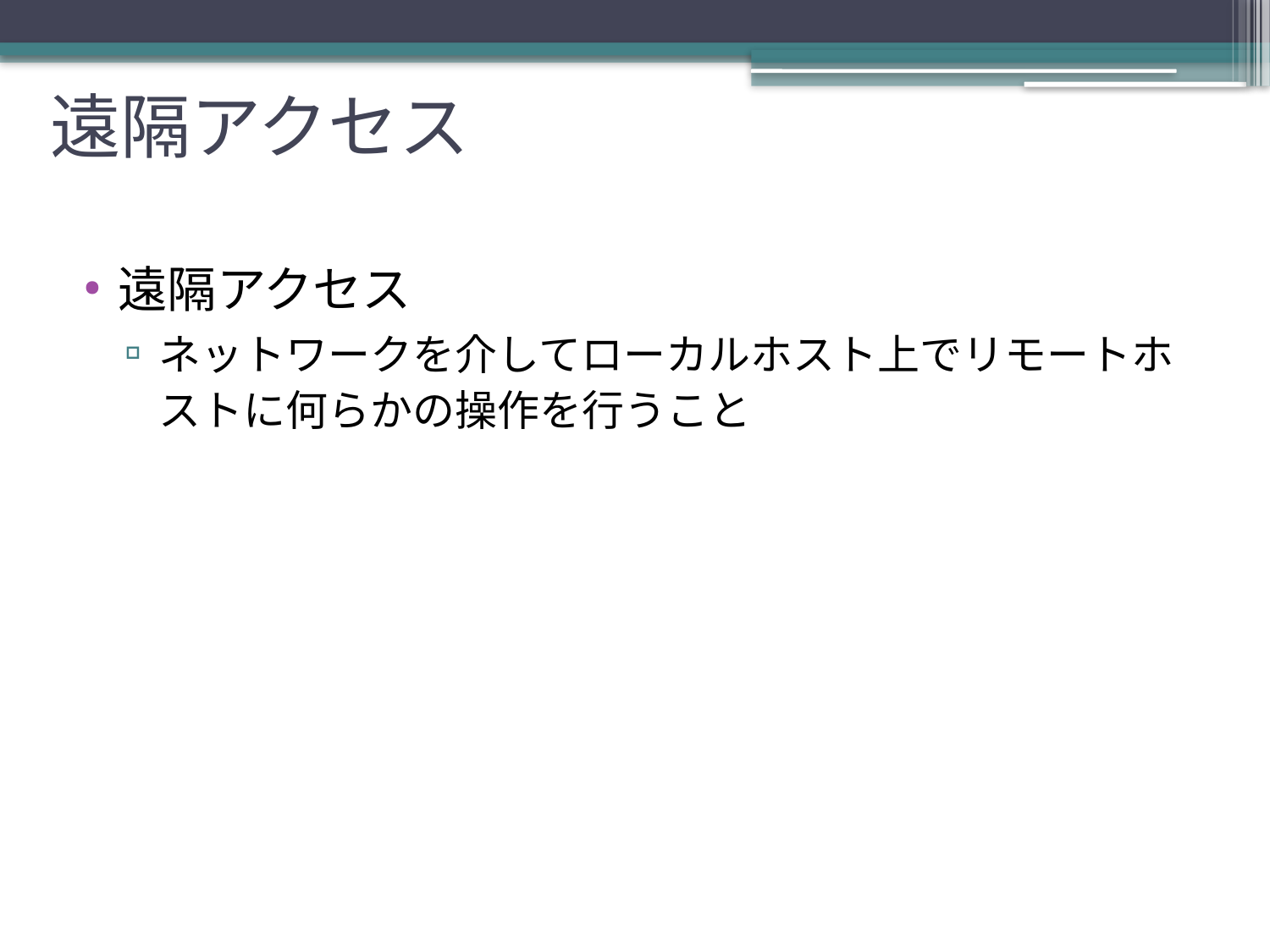

# 遠隔アクセス
遠隔アクセス
ネットワークを介してローカルホスト上でリモートホストに何らかの操作を行うこと